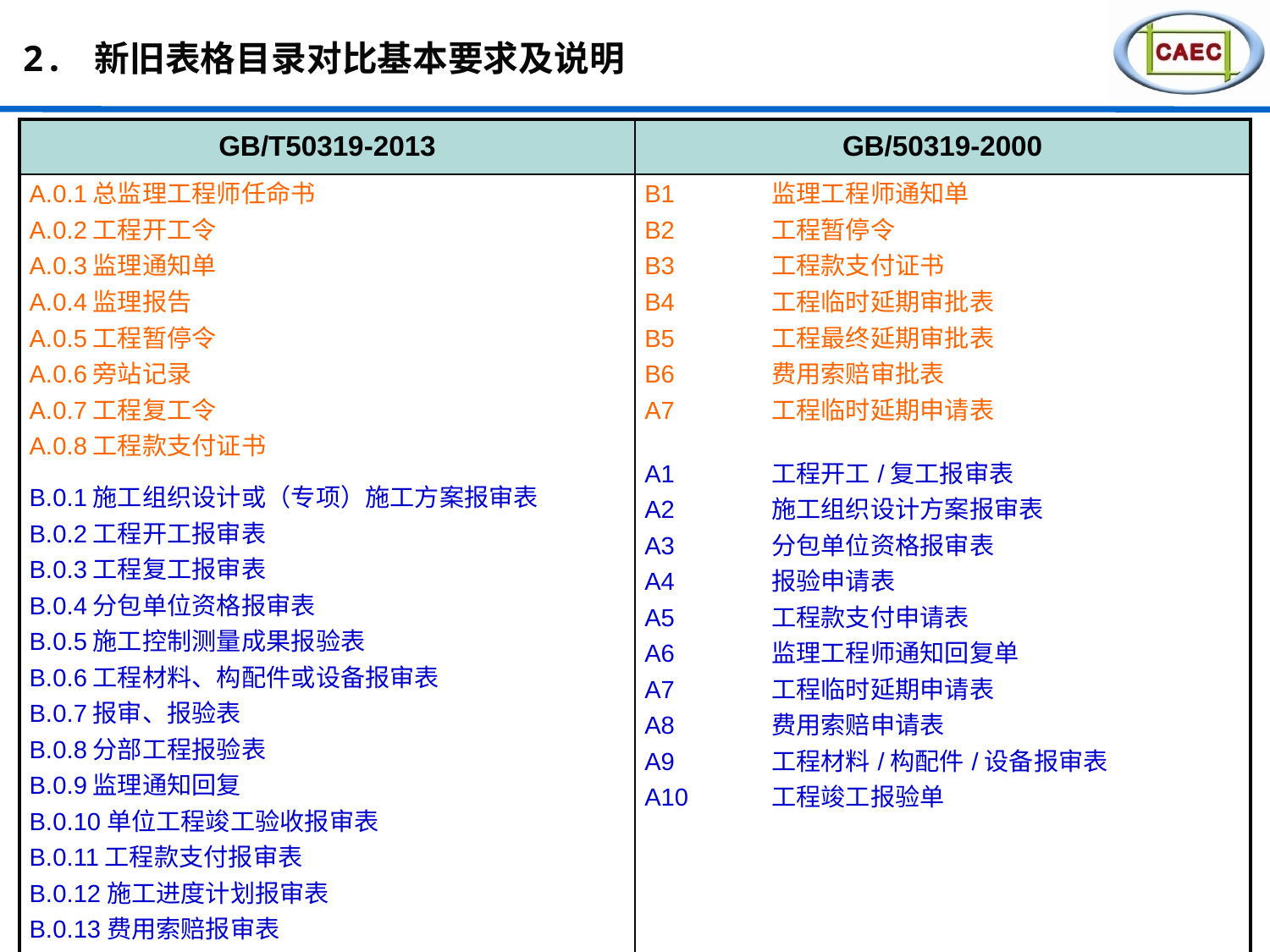

# 2. 新旧表格目录对比基本要求及说明
| GB/T50319-2013 | GB/50319-2000 |
| --- | --- |
| A.0.1总监理工程师任命书 A.0.2工程开工令 A.0.3监理通知单 A.0.4监理报告 A.0.5工程暂停令 A.0.6旁站记录 A.0.7工程复工令 A.0.8工程款支付证书 B.0.1施工组织设计或（专项）施工方案报审表 B.0.2工程开工报审表 B.0.3工程复工报审表 B.0.4分包单位资格报审表 B.0.5施工控制测量成果报验表 B.0.6工程材料、构配件或设备报审表 B.0.7报审、报验表 B.0.8分部工程报验表 B.0.9监理通知回复 B.0.10单位工程竣工验收报审表 B.0.11工程款支付报审表 B.0.12施工进度计划报审表 B.0.13费用索赔报审表 B.0.14工程临时或最终延期报审表 C.0.1工作联系单 C.0.2工程变更单 C.0.3索赔意向通知书 | B1 监理工程师通知单 B2 工程暂停令 B3 工程款支付证书 B4 工程临时延期审批表 B5 工程最终延期审批表 B6 费用索赔审批表 A7 工程临时延期申请表 A1 工程开工/复工报审表 A2 施工组织设计方案报审表 A3 分包单位资格报审表 A4 报验申请表 A5 工程款支付申请表 A6 监理工程师通知回复单 A7 工程临时延期申请表 A8 费用索赔申请表 A9 工程材料/构配件/设备报审表 A10 工程竣工报验单 C1 监理工作联系单 C2 工程变更单 |